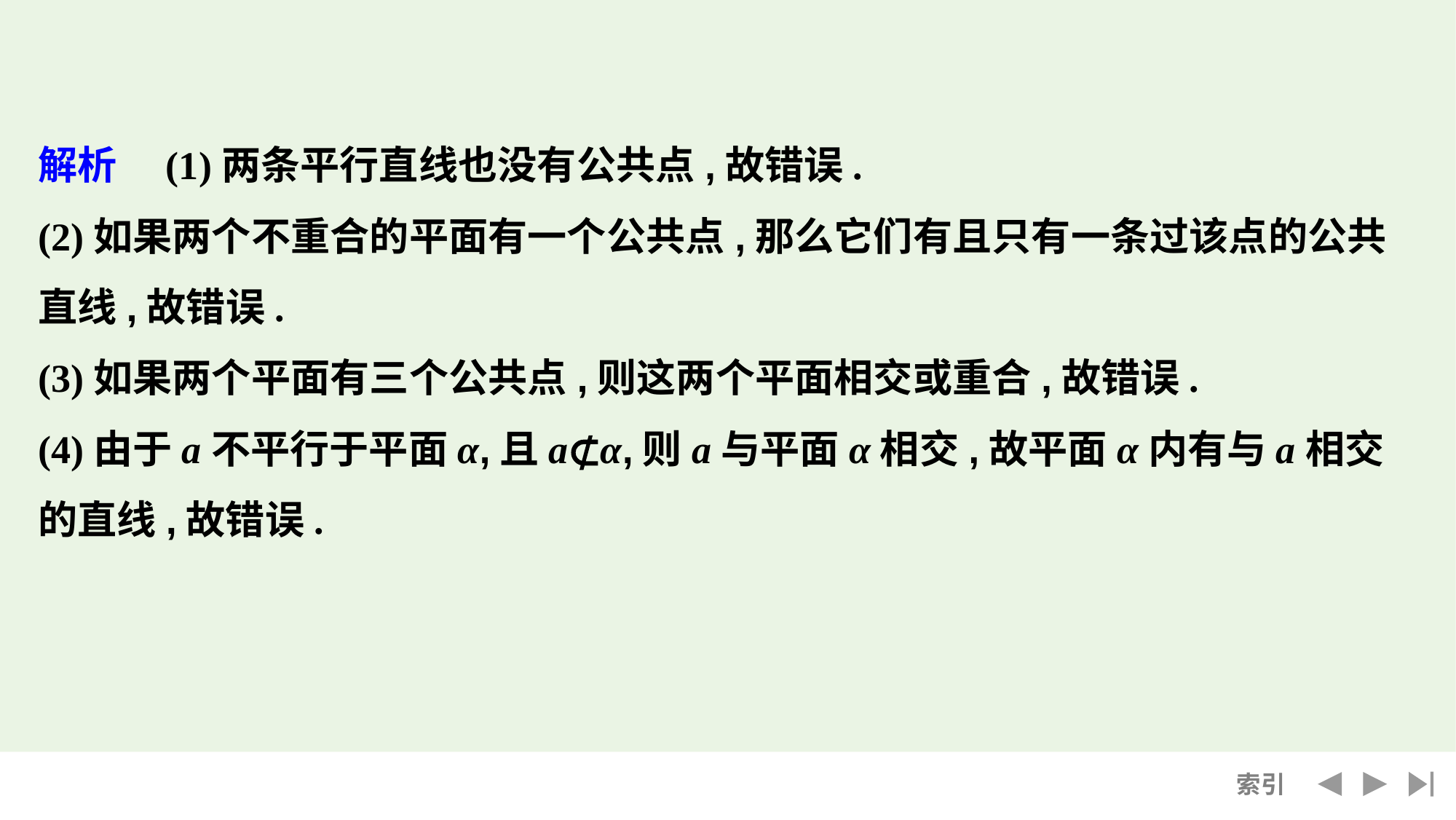

解析　(1)两条平行直线也没有公共点,故错误.
(2)如果两个不重合的平面有一个公共点,那么它们有且只有一条过该点的公共直线,故错误.
(3)如果两个平面有三个公共点,则这两个平面相交或重合,故错误.
(4)由于a不平行于平面α,且a⊄α,则a与平面α相交,故平面α内有与a相交的直线,故错误.